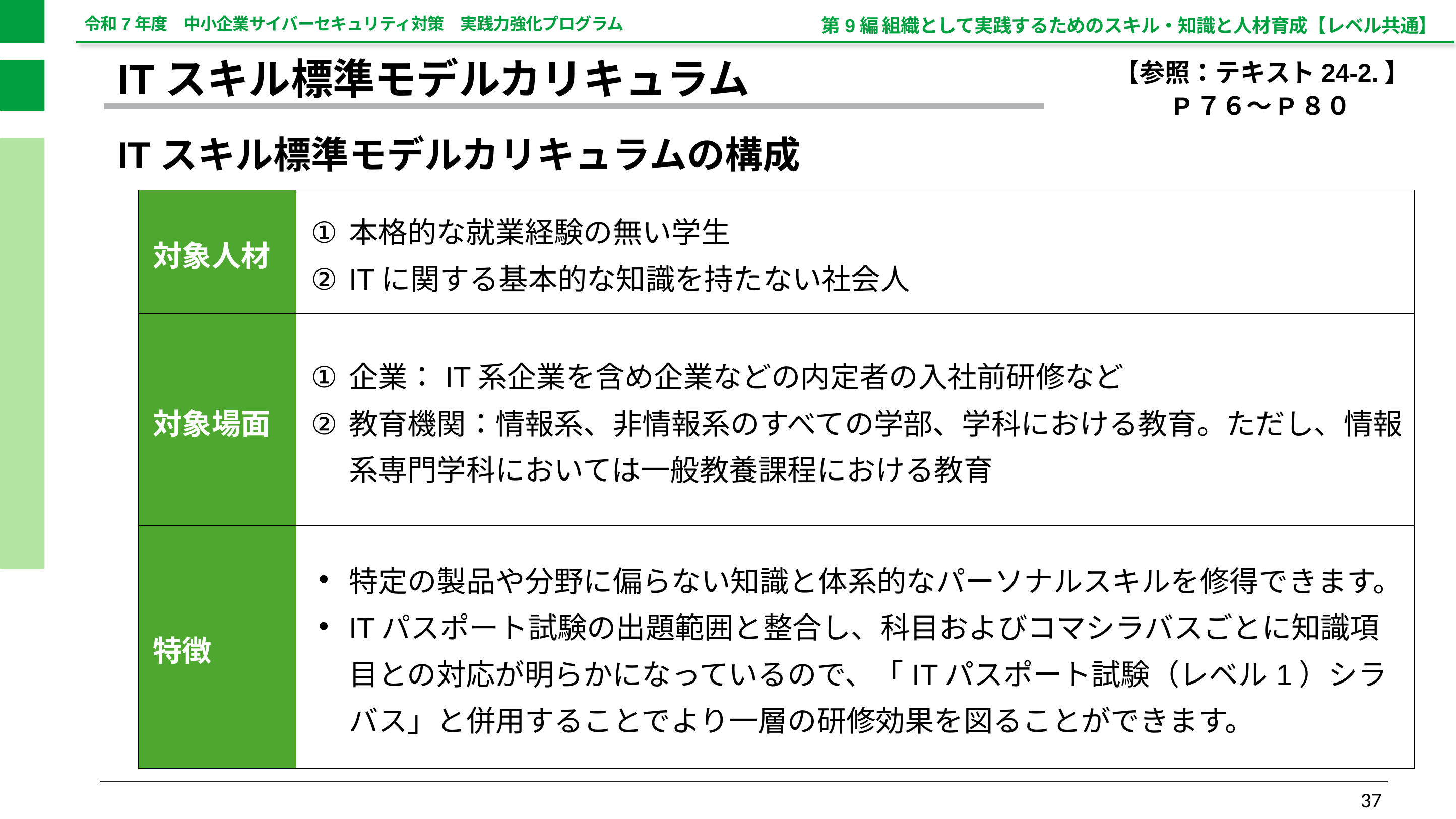

第9編 組織として実践するためのスキル・知識と人材育成【レベル共通】
【参照：テキスト24-2.】
P７６～P８０
ITスキル標準モデルカリキュラム

ITスキル標準モデルカリキュラムの構成
| 対象人材 | 本格的な就業経験の無い学生 ITに関する基本的な知識を持たない社会人 |
| --- | --- |
| 対象場面 | 企業：IT系企業を含め企業などの内定者の入社前研修など 教育機関：情報系、非情報系のすべての学部、学科における教育。ただし、情報系専門学科においては一般教養課程における教育 |
| 特徴 | 特定の製品や分野に偏らない知識と体系的なパーソナルスキルを修得できます。 ITパスポート試験の出題範囲と整合し、科目およびコマシラバスごとに知識項目との対応が明らかになっているので、「ITパスポート試験（レベル1）シラバス」と併用することでより一層の研修効果を図ることができます。 |